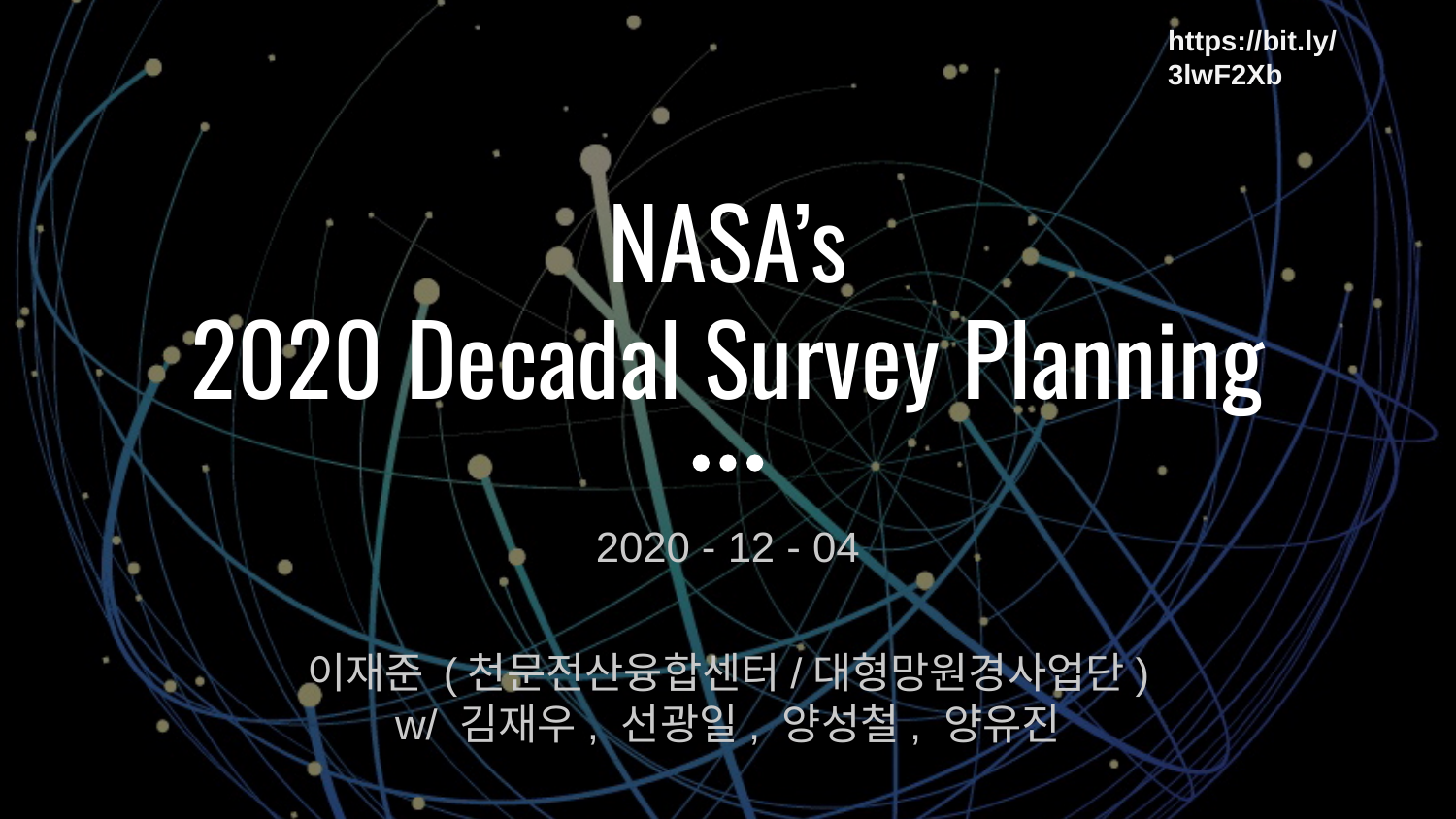

# NASA’s
2020 Decadal Survey Planning
2020 - 12 - 04
이재준 (천문전산융합센터/대형망원경사업단)
w/ 김재우, 선광일, 양성철, 양유진